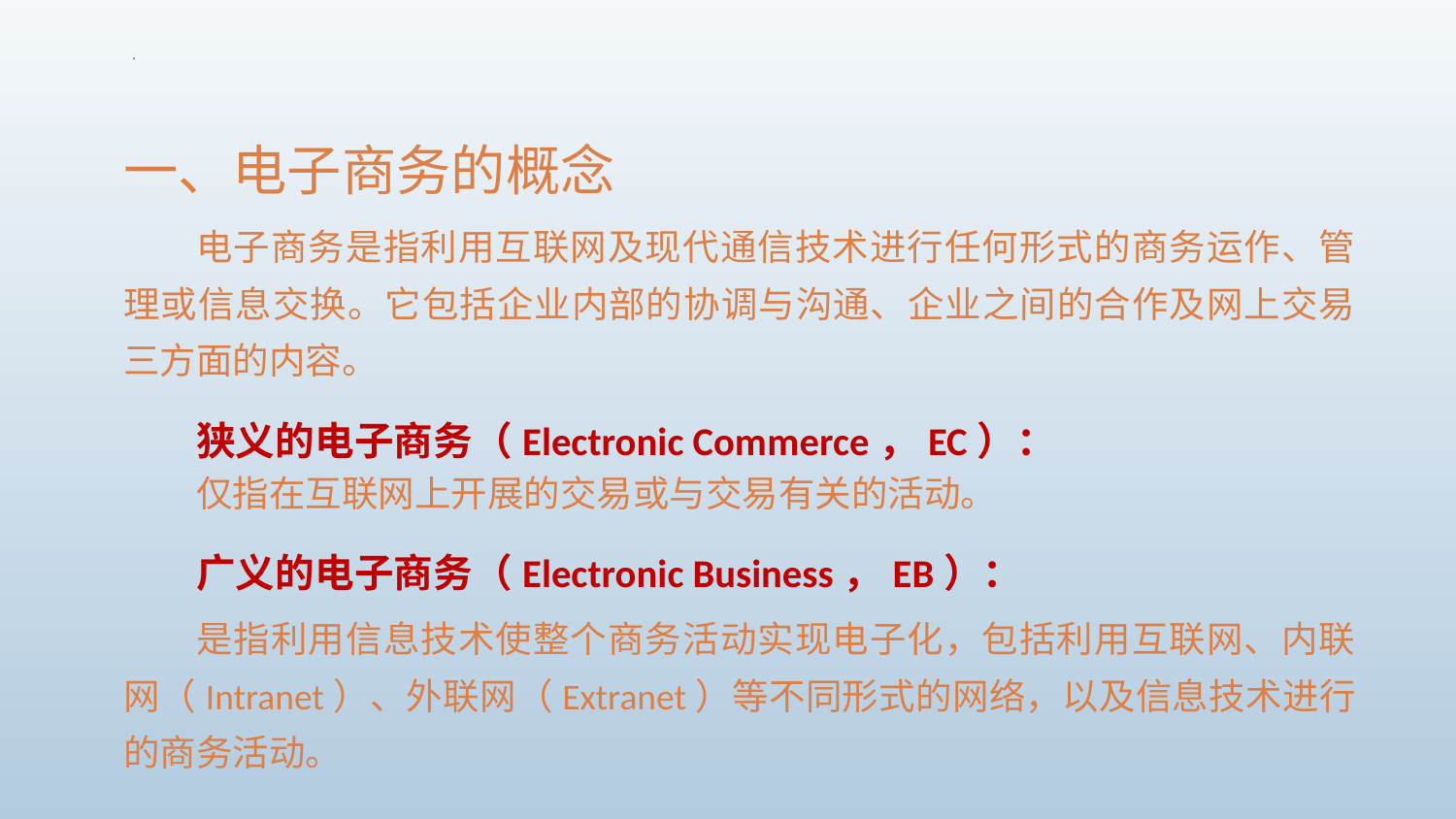

一、电子商务的概念
电子商务是指利用互联网及现代通信技术进行任何形式的商务运作、管理或信息交换。它包括企业内部的协调与沟通、企业之间的合作及网上交易三方面的内容。
狭义的电子商务（Electronic Commerce，EC）：
仅指在互联网上开展的交易或与交易有关的活动。
广义的电子商务（Electronic Business，EB）：
是指利用信息技术使整个商务活动实现电子化，包括利用互联网、内联网（Intranet）、外联网（Extranet）等不同形式的网络，以及信息技术进行的商务活动。